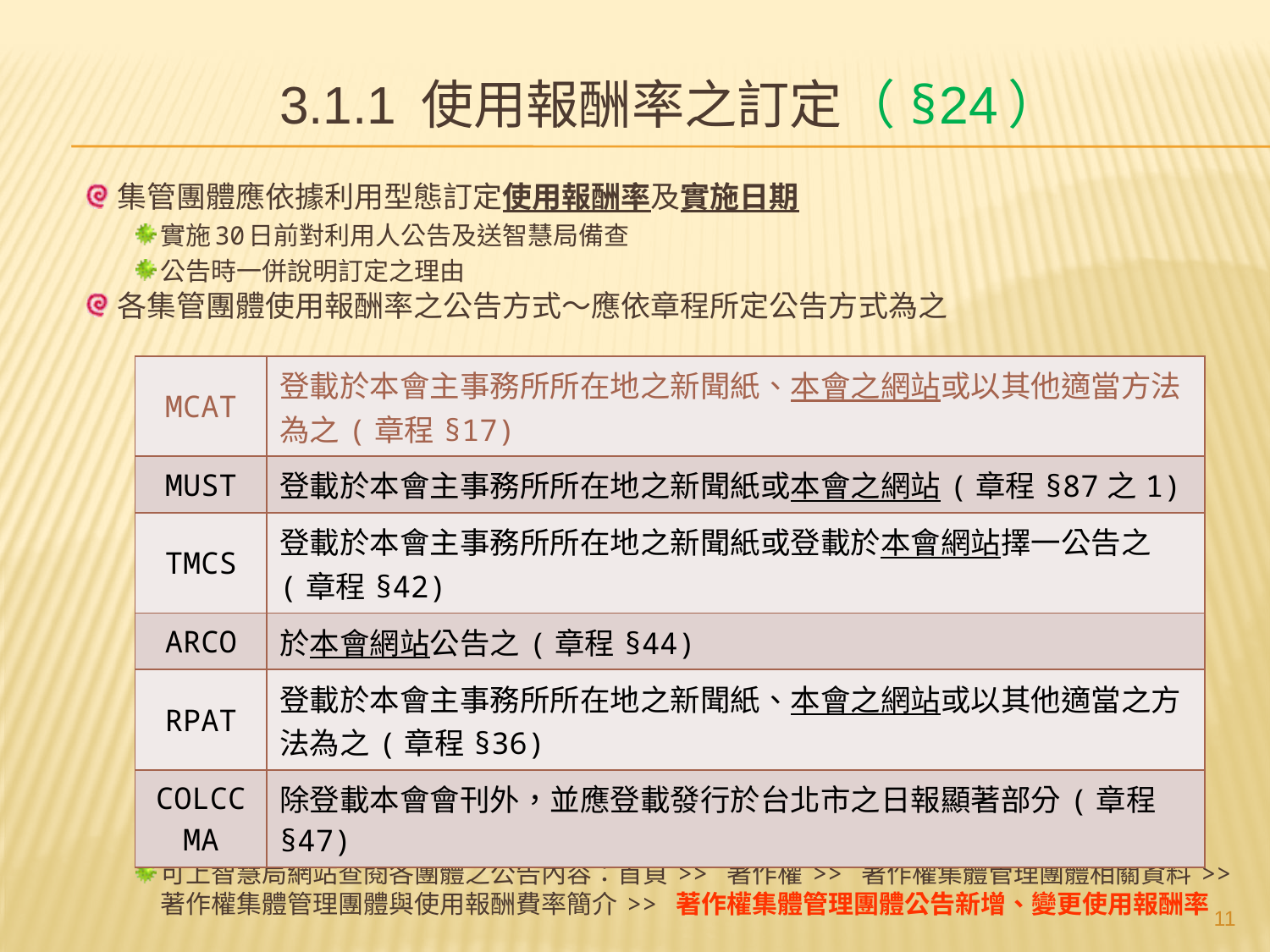

3.1.1 使用報酬率之訂定（§24）
集管團體應依據利用型態訂定使用報酬率及實施日期
實施30日前對利用人公告及送智慧局備查
公告時一併說明訂定之理由
各集管團體使用報酬率之公告方式～應依章程所定公告方式為之

可上智慧局網站查閱各團體之公告內容：首頁 >> 著作權 >> 著作權集體管理團體相關資料 >> 著作權集體管理團體與使用報酬費率簡介 >> 著作權集體管理團體公告新增、變更使用報酬率
| MCAT | 登載於本會主事務所所在地之新聞紙、本會之網站或以其他適當方法為之(章程§17) |
| --- | --- |
| MUST | 登載於本會主事務所所在地之新聞紙或本會之網站(章程§87之1) |
| TMCS | 登載於本會主事務所所在地之新聞紙或登載於本會網站擇一公告之(章程§42) |
| ARCO | 於本會網站公告之(章程§44) |
| RPAT | 登載於本會主事務所所在地之新聞紙、本會之網站或以其他適當之方法為之(章程§36) |
| COLCCMA | 除登載本會會刊外，並應登載發行於台北市之日報顯著部分(章程§47) |
11